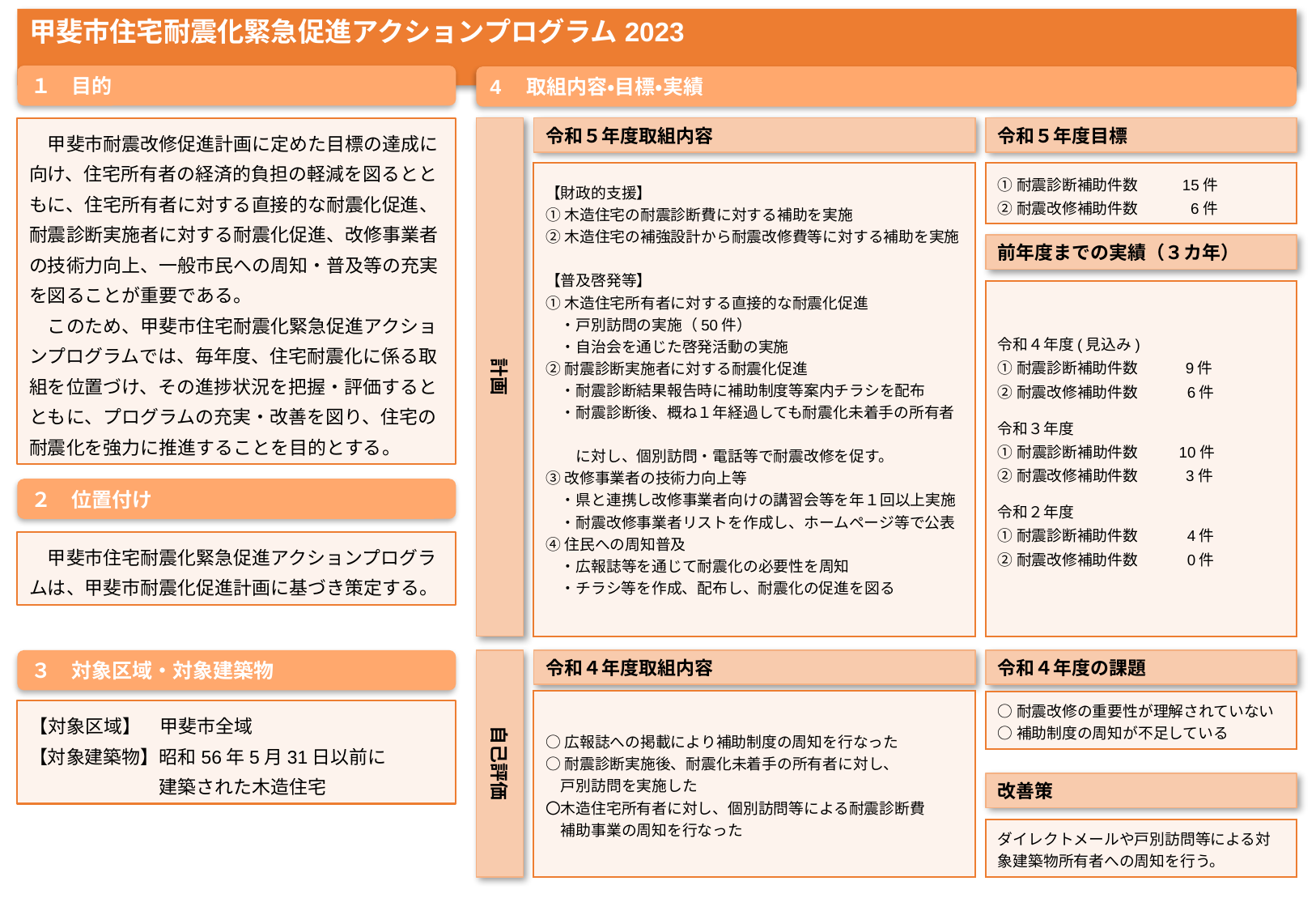

甲斐市住宅耐震化緊急促進アクションプログラム2023

１　目的
4　取組内容・目標・実績
　甲斐市耐震改修促進計画に定めた目標の達成に向け、住宅所有者の経済的負担の軽減を図るとともに、住宅所有者に対する直接的な耐震化促進、耐震診断実施者に対する耐震化促進、改修事業者の技術力向上、一般市民への周知・普及等の充実を図ることが重要である。
　このため、甲斐市住宅耐震化緊急促進アクションプログラムでは、毎年度、住宅耐震化に係る取組を位置づけ、その進捗状況を把握・評価するとともに、プログラムの充実・改善を図り、住宅の耐震化を強力に推進することを目的とする。
計画
令和５年度取組内容
令和５年度目標
【財政的支援】
①木造住宅の耐震診断費に対する補助を実施
②木造住宅の補強設計から耐震改修費等に対する補助を実施

【普及啓発等】
①木造住宅所有者に対する直接的な耐震化促進
　・戸別訪問の実施（50件）
　・自治会を通じた啓発活動の実施
②耐震診断実施者に対する耐震化促進
　・耐震診断結果報告時に補助制度等案内チラシを配布
　・耐震診断後、概ね１年経過しても耐震化未着手の所有者
　　に対し、個別訪問・電話等で耐震改修を促す。
③改修事業者の技術力向上等
　・県と連携し改修事業者向けの講習会等を年１回以上実施
　・耐震改修事業者リストを作成し、ホームページ等で公表
④住民への周知普及
　・広報誌等を通じて耐震化の必要性を周知
　・チラシ等を作成、配布し、耐震化の促進を図る

①耐震診断補助件数　　   15件
②耐震改修補助件数　　　 6件
前年度までの実績（３カ年）

令和４年度(見込み)
①耐震診断補助件数　　    9件
②耐震改修補助件数　　　6件
令和３年度
①耐震診断補助件数　　  10件
②耐震改修補助件数　　    3件
２　位置付け
令和２年度
①耐震診断補助件数　　　4件
②耐震改修補助件数　　　0件
　甲斐市住宅耐震化緊急促進アクションプログラムは、甲斐市耐震化促進計画に基づき策定する。
自己評価
令和４年度取組内容
令和４年度の課題
３　対象区域・対象建築物
○広報誌への掲載により補助制度の周知を行なった
○耐震診断実施後、耐震化未着手の所有者に対し、
　戸別訪問を実施した
〇木造住宅所有者に対し、個別訪問等による耐震診断費
　補助事業の周知を行なった
○耐震改修の重要性が理解されていない
○補助制度の周知が不足している
【対象区域】　甲斐市全域
【対象建築物】昭和56年5月31日以前に
　　　　　　　建築された木造住宅
改善策
ダイレクトメールや戸別訪問等による対象建築物所有者への周知を行う。